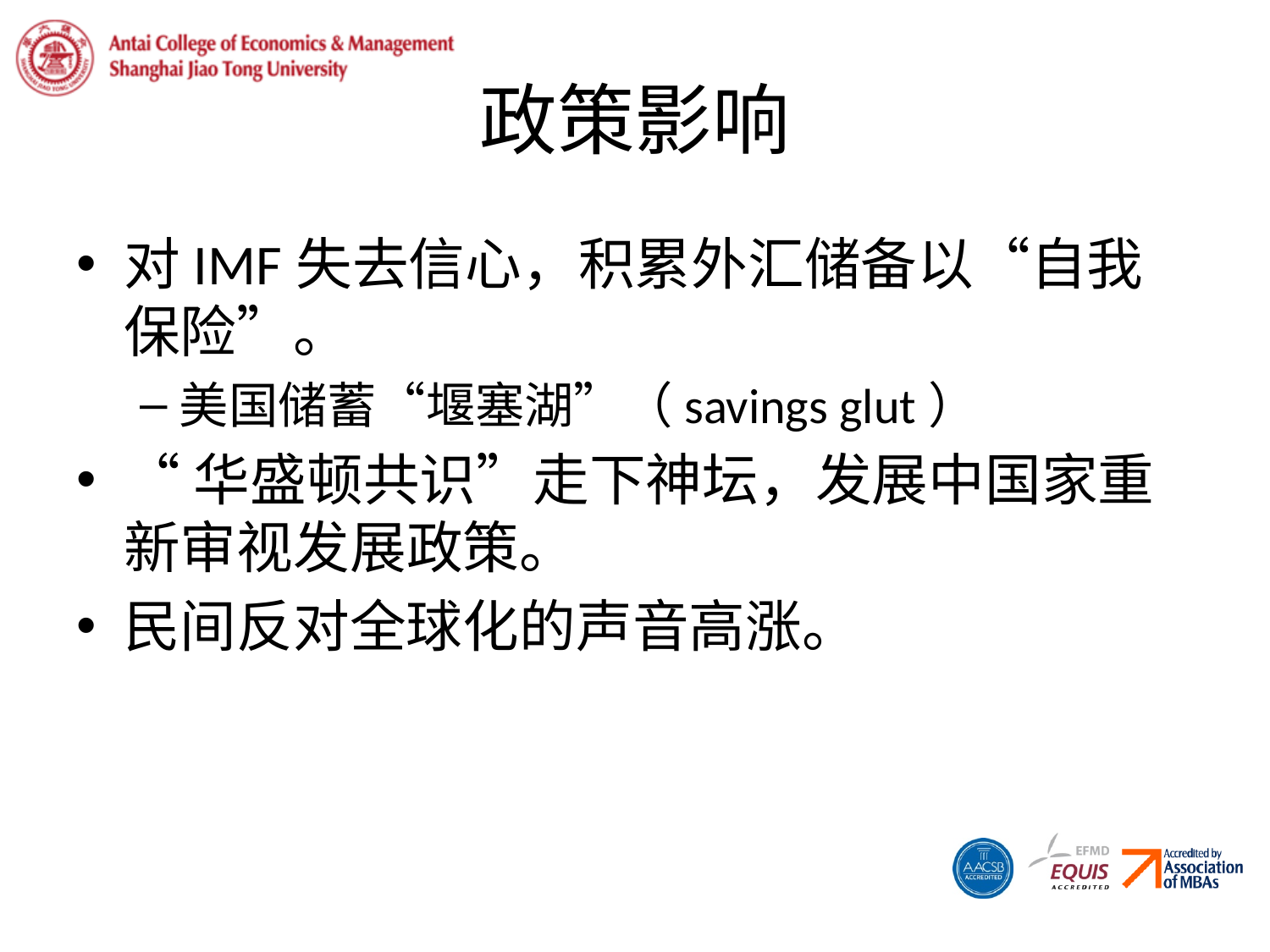

# 政策影响
对IMF失去信心，积累外汇储备以“自我保险”。
美国储蓄“堰塞湖”（savings glut）
“华盛顿共识”走下神坛，发展中国家重新审视发展政策。
民间反对全球化的声音高涨。